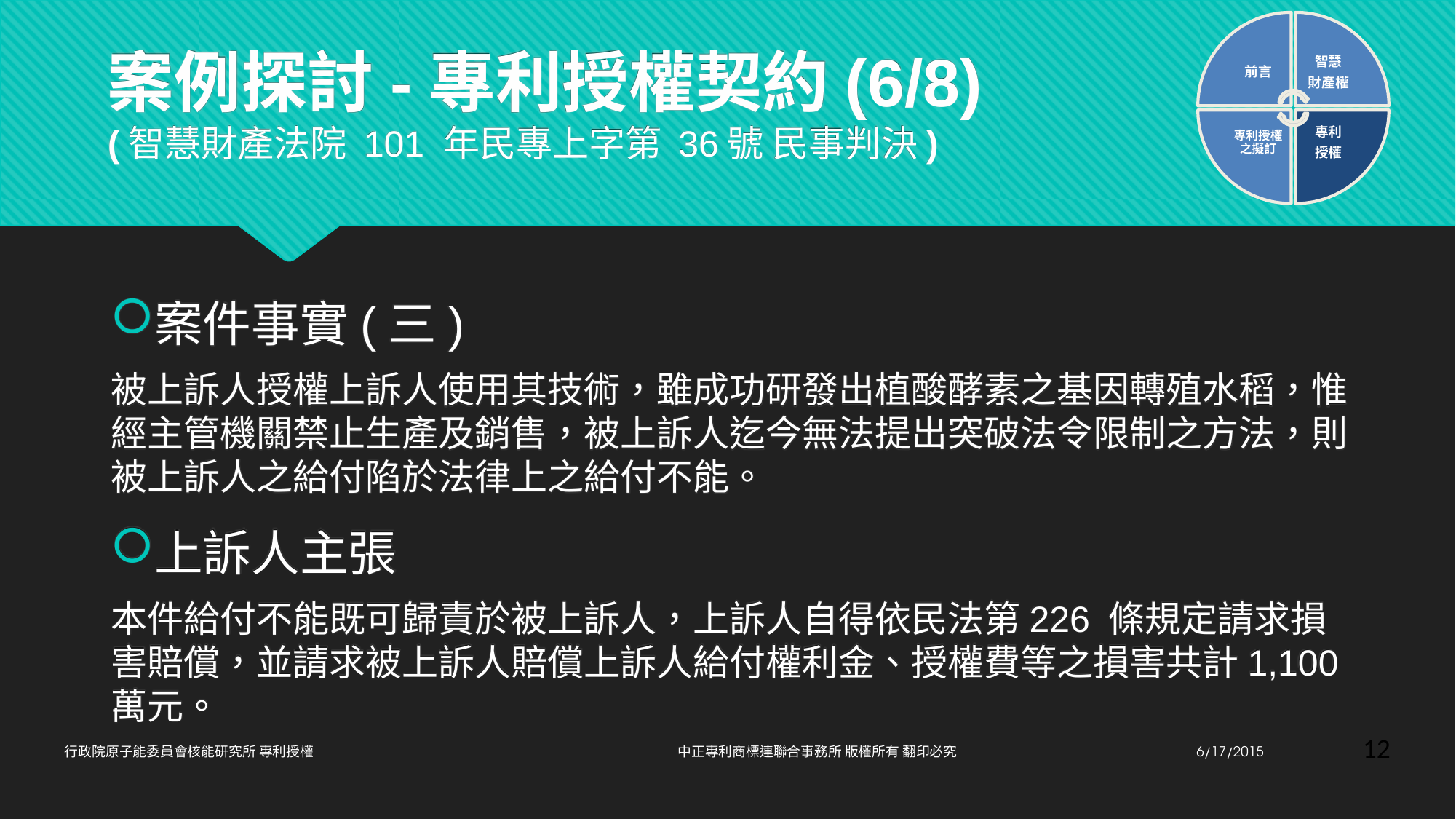

前言
智慧
財產權

專利授權之擬訂
專利
授權
# 案例探討-專利授權契約(6/8) (智慧財產法院 101 年民專上字第 36號 民事判決)

案件事實(三)
被上訴人授權上訴人使用其技術，雖成功研發出植酸酵素之基因轉殖水稻，惟經主管機關禁止生產及銷售，被上訴人迄今無法提出突破法令限制之方法，則被上訴人之給付陷於法律上之給付不能。

上訴人主張
本件給付不能既可歸責於被上訴人，上訴人自得依民法第226 條規定請求損害賠償，並請求被上訴人賠償上訴人給付權利金、授權費等之損害共計1,100 萬元。
12
行政院原子能委員會核能研究所 專利授權                                                                                                                      中正專利商標連聯合事務所 版權所有 翻印必究
6/17/2015